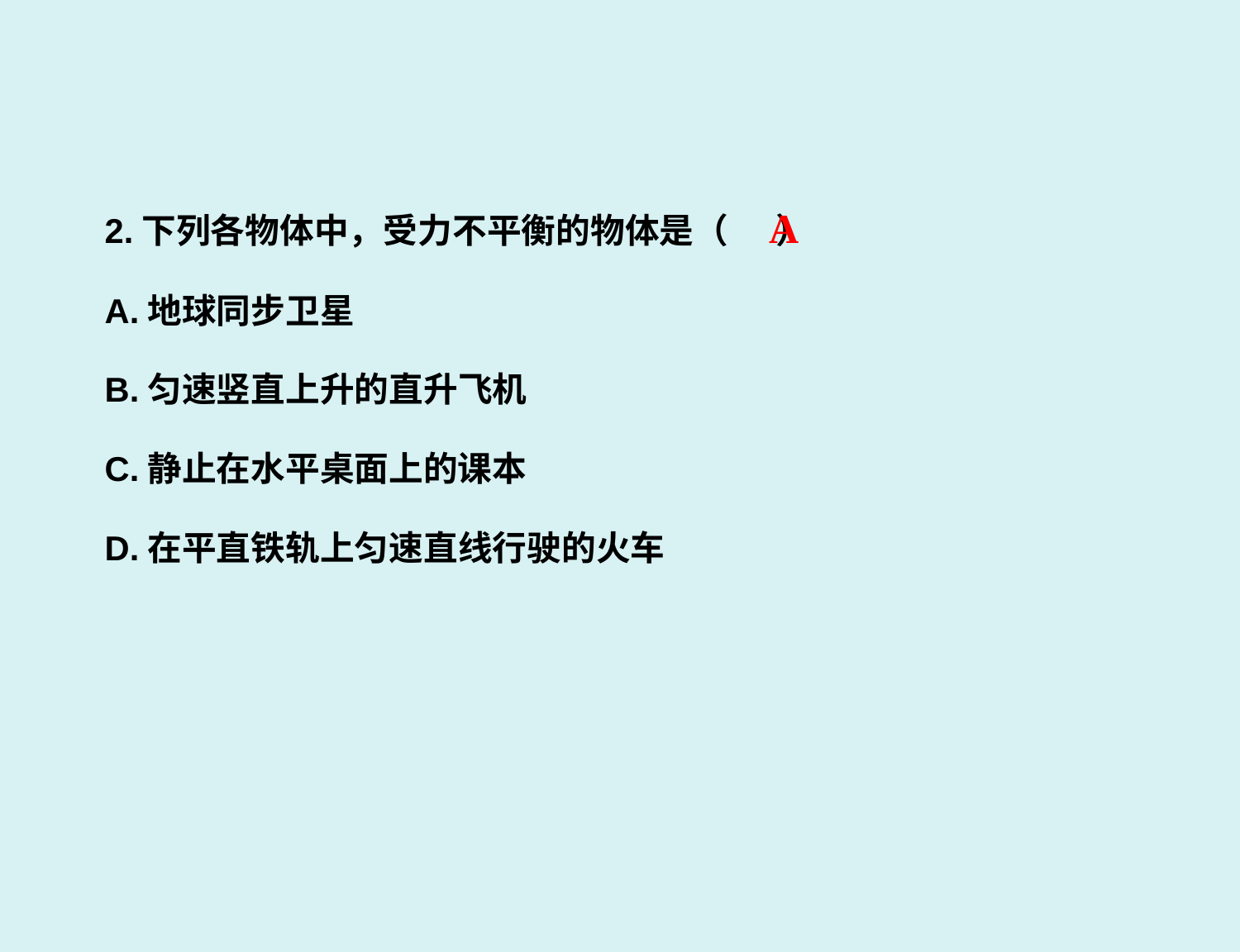

2.下列各物体中，受力不平衡的物体是（      ）
A.地球同步卫星
B.匀速竖直上升的直升飞机
C.静止在水平桌面上的课本
D.在平直铁轨上匀速直线行驶的火车
A